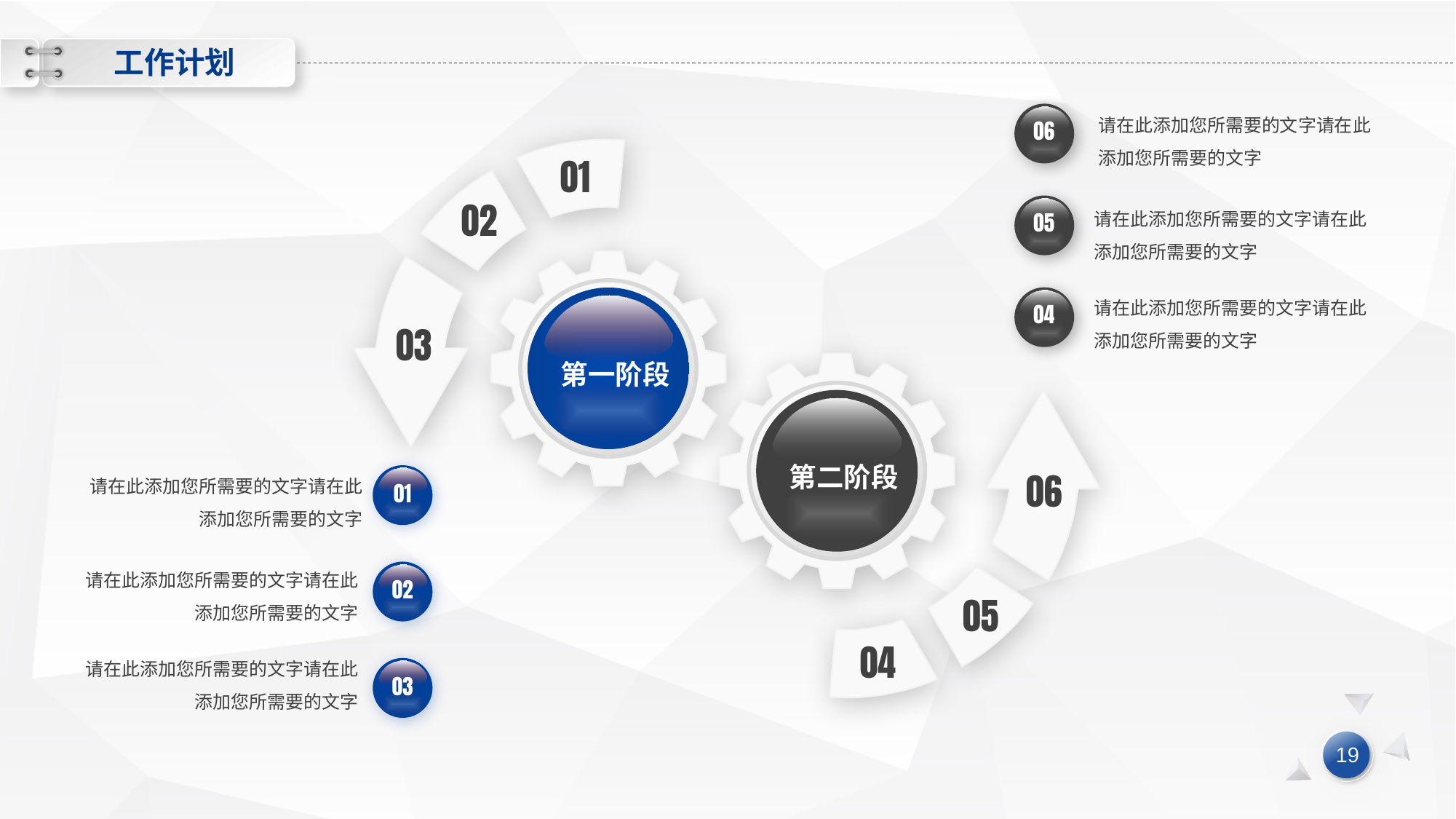

工作计划
请在此添加您所需要的文字请在此添加您所需要的文字

06

01

02

 第一阶段

03

 第二阶段

06

05

04
请在此添加您所需要的文字请在此添加您所需要的文字

05
请在此添加您所需要的文字请在此添加您所需要的文字

04
请在此添加您所需要的文字请在此添加您所需要的文字

01
请在此添加您所需要的文字请在此添加您所需要的文字

02
请在此添加您所需要的文字请在此添加您所需要的文字

03
19